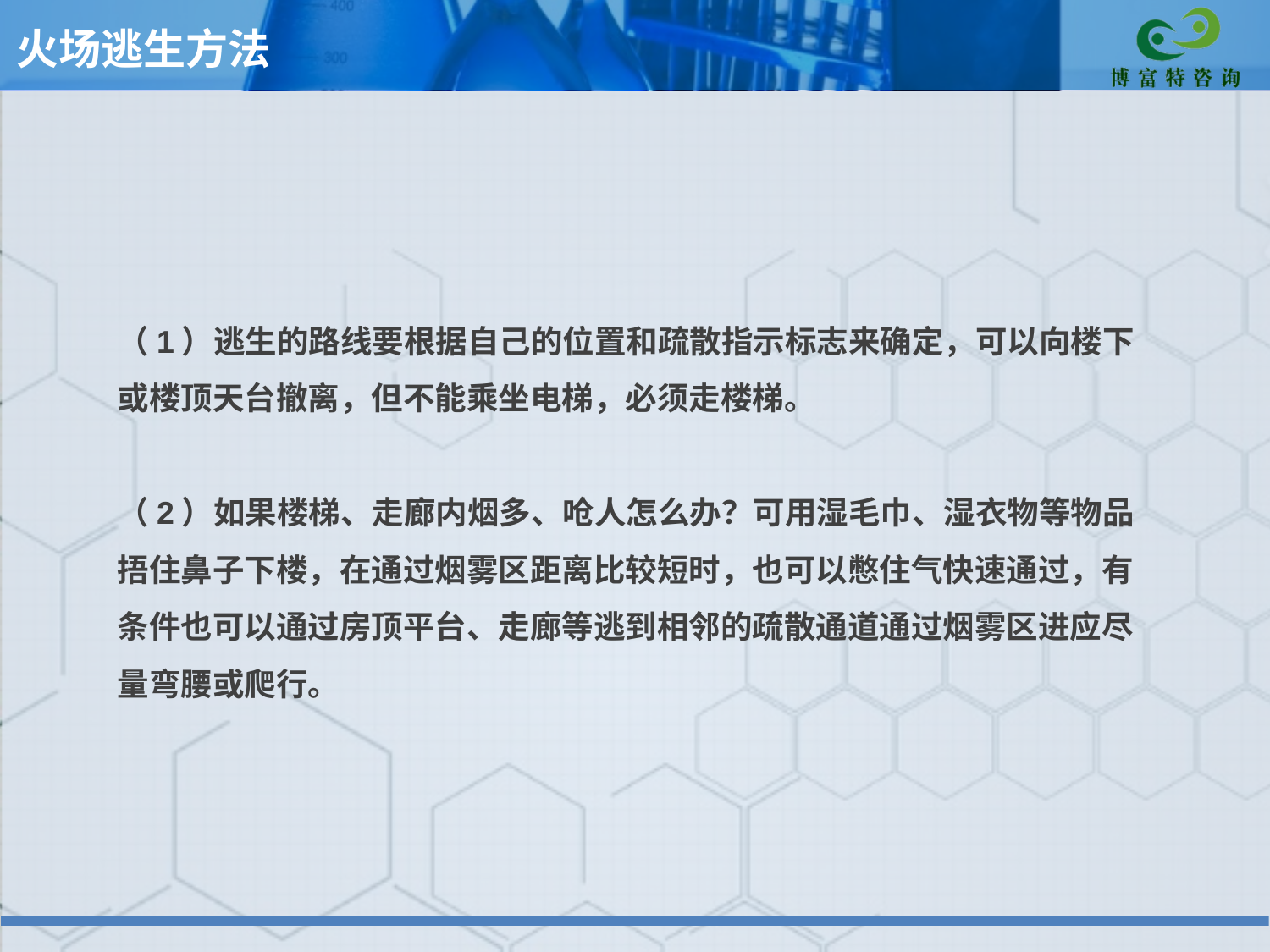

# 火场逃生方法
（1）逃生的路线要根据自己的位置和疏散指示标志来确定，可以向楼下或楼顶天台撤离，但不能乘坐电梯，必须走楼梯。

（2）如果楼梯、走廊内烟多、呛人怎么办？可用湿毛巾、湿衣物等物品捂住鼻子下楼，在通过烟雾区距离比较短时，也可以憋住气快速通过，有条件也可以通过房顶平台、走廊等逃到相邻的疏散通道通过烟雾区进应尽量弯腰或爬行。